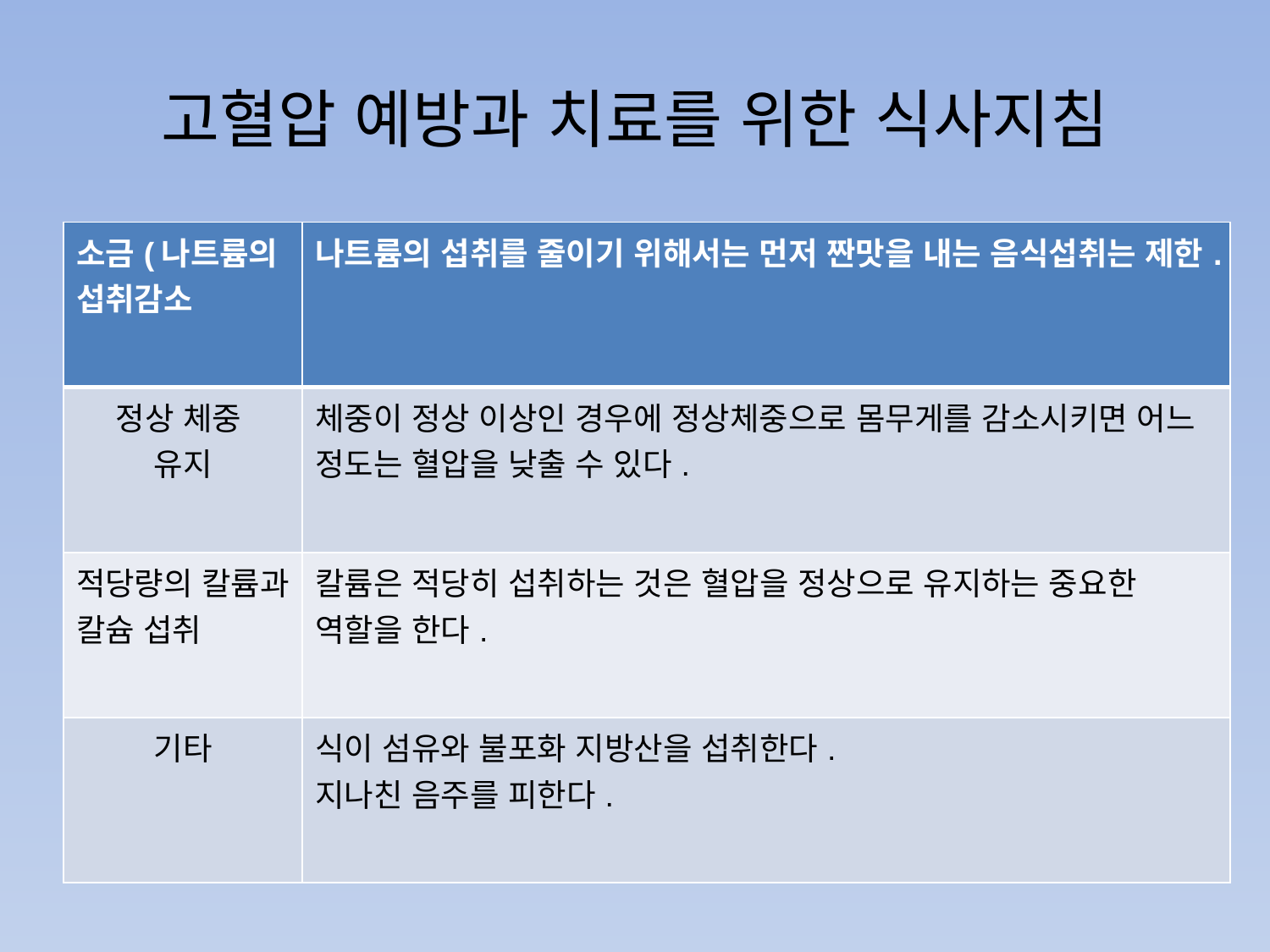

# 고혈압 예방과 치료를 위한 식사지침
| 소금(나트륨의 섭취감소 | 나트륨의 섭취를 줄이기 위해서는 먼저 짠맛을 내는 음식섭취는 제한. |
| --- | --- |
| 정상 체중 유지 | 체중이 정상 이상인 경우에 정상체중으로 몸무게를 감소시키면 어느 정도는 혈압을 낮출 수 있다. |
| 적당량의 칼륨과 칼슘 섭취 | 칼륨은 적당히 섭취하는 것은 혈압을 정상으로 유지하는 중요한 역할을 한다. |
| 기타 | 식이 섬유와 불포화 지방산을 섭취한다. 지나친 음주를 피한다. |